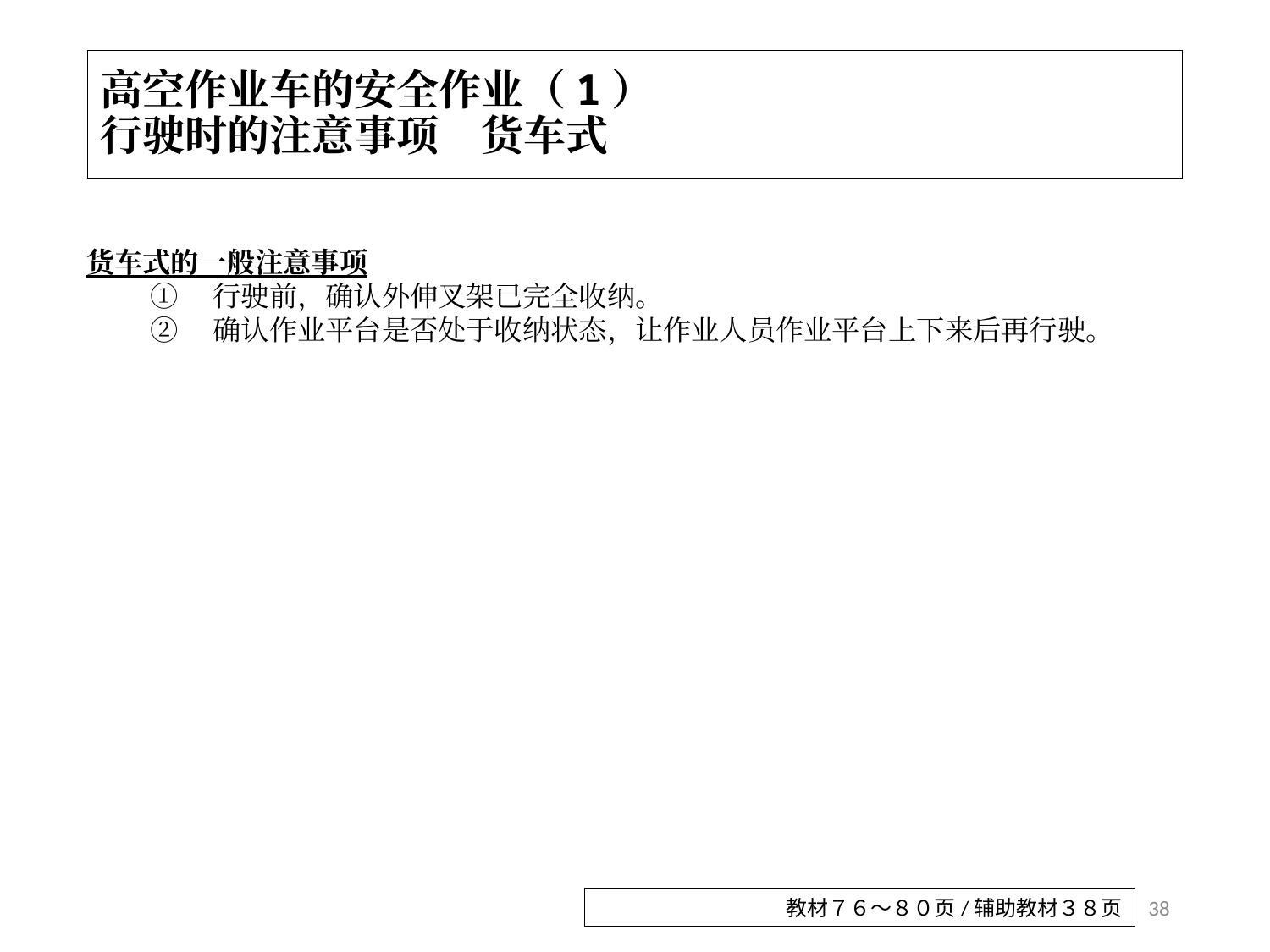

# 高空作业车的安全作业（1） 行驶时的注意事项　货车式

货车式的一般注意事项
①　行驶前，确认外伸叉架已完全收纳。
②　确认作业平台是否处于收纳状态，让作业人员作业平台上下来后再行驶。

38
教材７６～８０页/辅助教材３８页